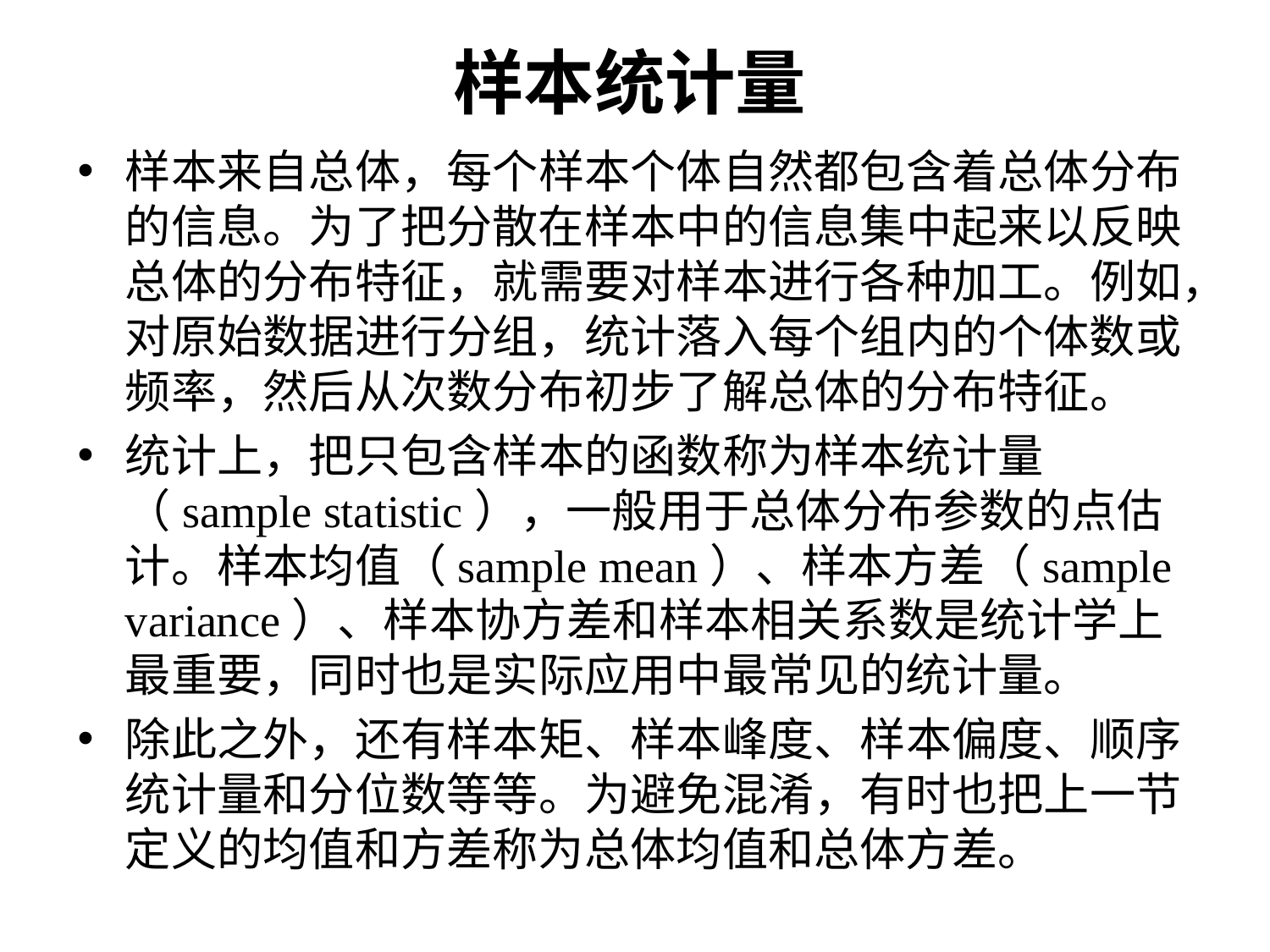

# 样本统计量
样本来自总体，每个样本个体自然都包含着总体分布的信息。为了把分散在样本中的信息集中起来以反映总体的分布特征，就需要对样本进行各种加工。例如，对原始数据进行分组，统计落入每个组内的个体数或频率，然后从次数分布初步了解总体的分布特征。
统计上，把只包含样本的函数称为样本统计量（sample statistic），一般用于总体分布参数的点估计。样本均值（sample mean）、样本方差（sample variance）、样本协方差和样本相关系数是统计学上最重要，同时也是实际应用中最常见的统计量。
除此之外，还有样本矩、样本峰度、样本偏度、顺序统计量和分位数等等。为避免混淆，有时也把上一节定义的均值和方差称为总体均值和总体方差。